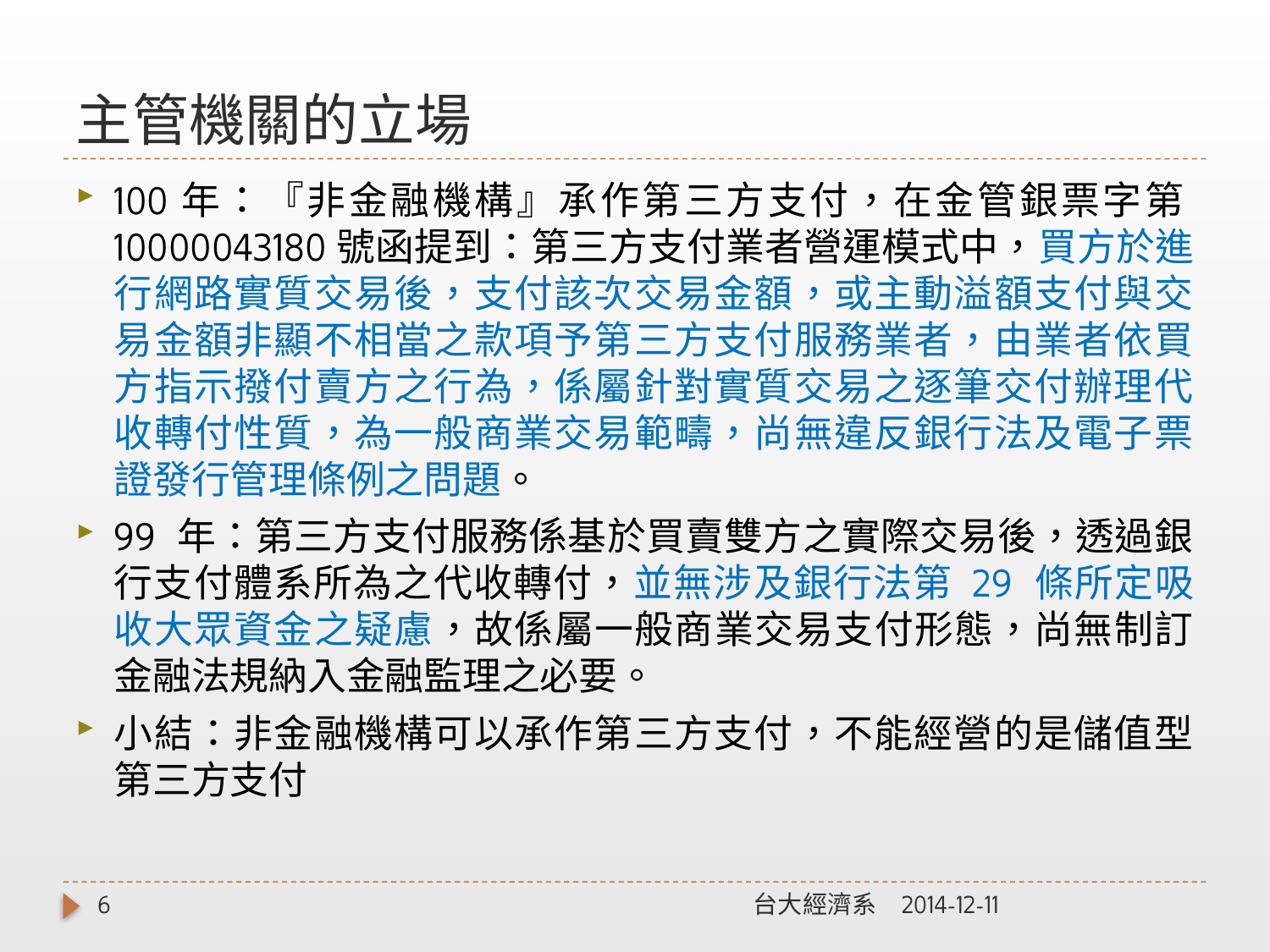

# 主管機關的立場
100年：『非金融機構』承作第三方支付，在金管銀票字第10000043180號函提到：第三方支付業者營運模式中，買方於進行網路實質交易後，支付該次交易金額，或主動溢額支付與交易金額非顯不相當之款項予第三方支付服務業者，由業者依買方指示撥付賣方之行為，係屬針對實質交易之逐筆交付辦理代收轉付性質，為一般商業交易範疇，尚無違反銀行法及電子票證發行管理條例之問題。
99 年：第三方支付服務係基於買賣雙方之實際交易後，透過銀行支付體系所為之代收轉付，並無涉及銀行法第 29 條所定吸收大眾資金之疑慮，故係屬一般商業交易支付形態，尚無制訂金融法規納入金融監理之必要。
小結：非金融機構可以承作第三方支付，不能經營的是儲值型第三方支付
6
台大經濟系
2014-12-11